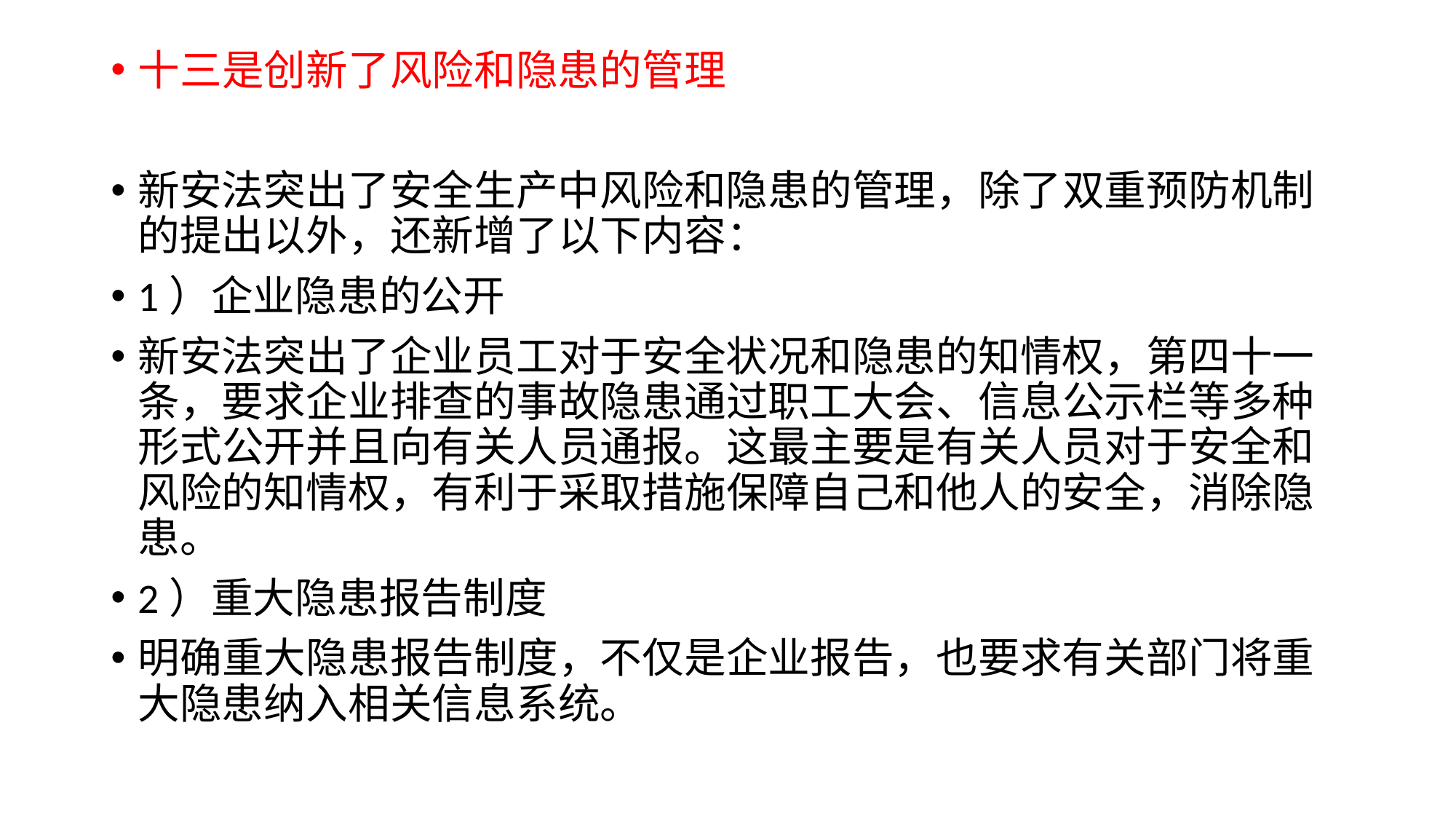

#
十三是创新了风险和隐患的管理

新安法突出了安全生产中风险和隐患的管理，除了双重预防机制的提出以外，还新增了以下内容：
1）企业隐患的公开
新安法突出了企业员工对于安全状况和隐患的知情权，第四十一条，要求企业排查的事故隐患通过职工大会、信息公示栏等多种形式公开并且向有关人员通报。这最主要是有关人员对于安全和风险的知情权，有利于采取措施保障自己和他人的安全，消除隐患。
2）重大隐患报告制度
明确重大隐患报告制度，不仅是企业报告，也要求有关部门将重大隐患纳入相关信息系统。
135